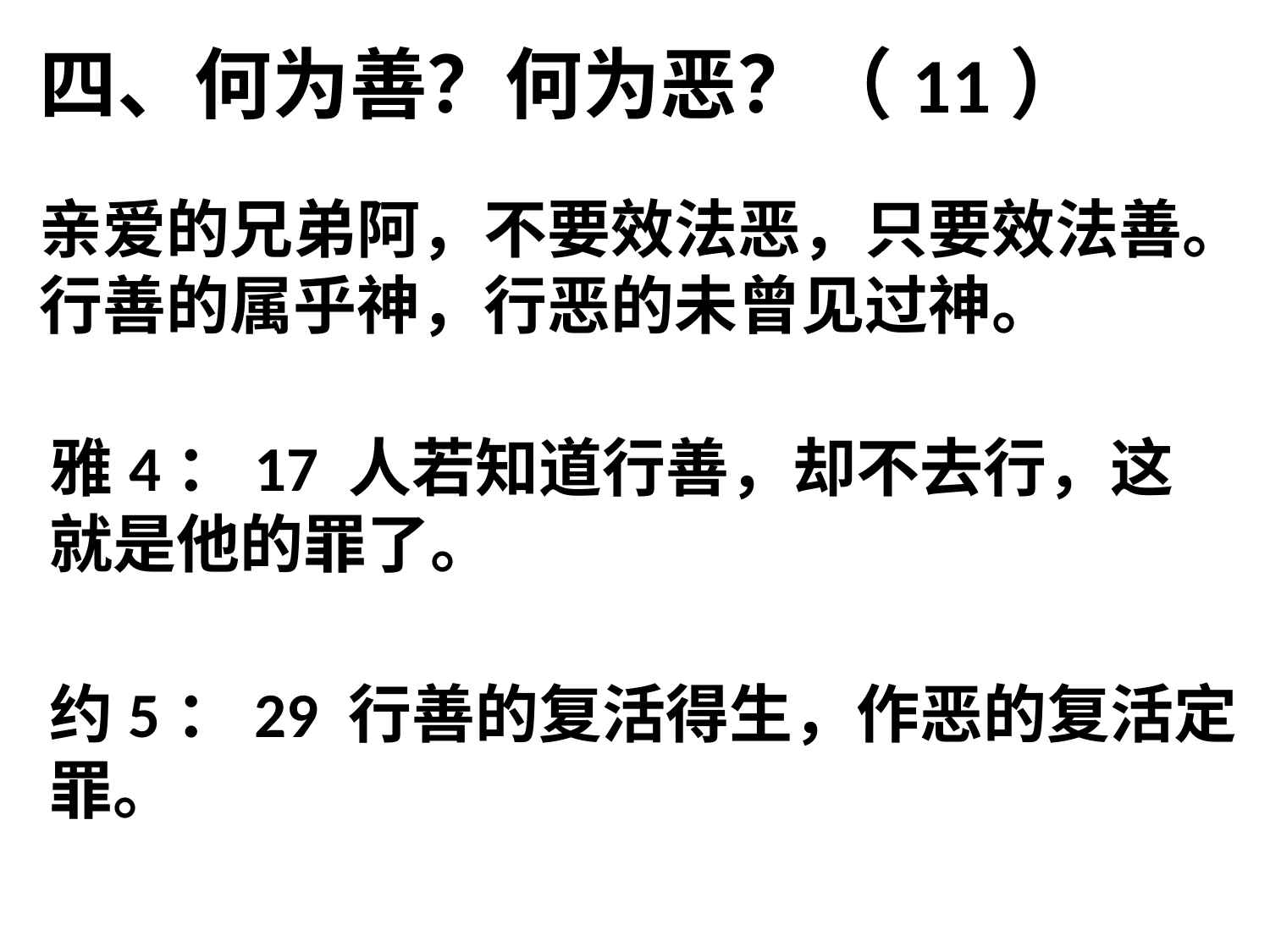

四、何为善？何为恶？（11）
亲爱的兄弟阿，不要效法恶，只要效法善。行善的属乎神，行恶的未曾见过神。
雅4：17 人若知道行善，却不去行，这就是他的罪了。
约5：29 行善的复活得生，作恶的复活定罪。